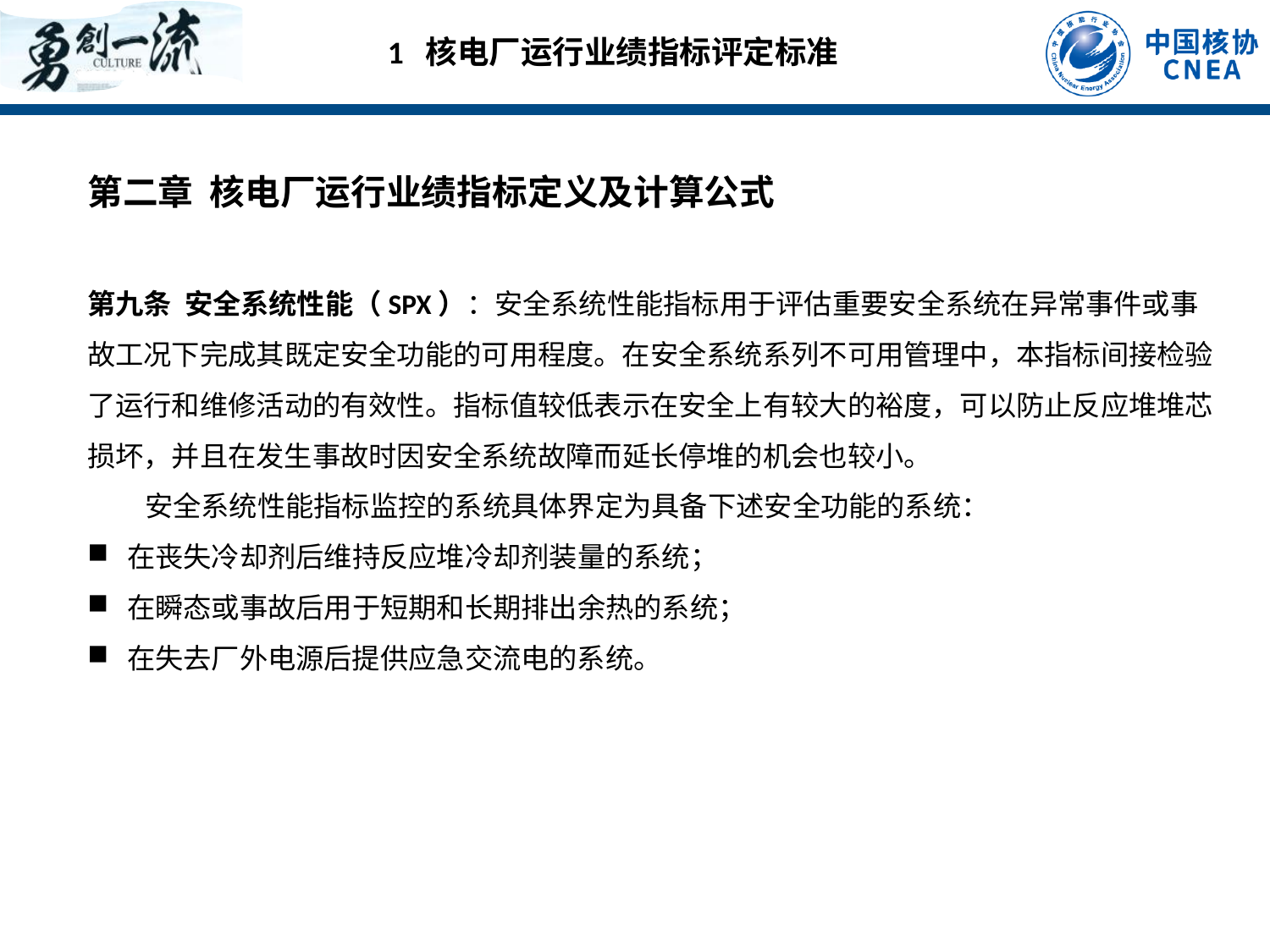

1  核电厂运行业绩指标评定标准
第二章  核电厂运行业绩指标定义及计算公式

第九条  安全系统性能（SPX）：安全系统性能指标用于评估重要安全系统在异常事件或事故工况下完成其既定安全功能的可用程度。在安全系统系列不可用管理中，本指标间接检验了运行和维修活动的有效性。指标值较低表示在安全上有较大的裕度，可以防止反应堆堆芯损坏，并且在发生事故时因安全系统故障而延长停堆的机会也较小。
        安全系统性能指标监控的系统具体界定为具备下述安全功能的系统：
在丧失冷却剂后维持反应堆冷却剂装量的系统；
在瞬态或事故后用于短期和长期排出余热的系统；
在失去厂外电源后提供应急交流电的系统。